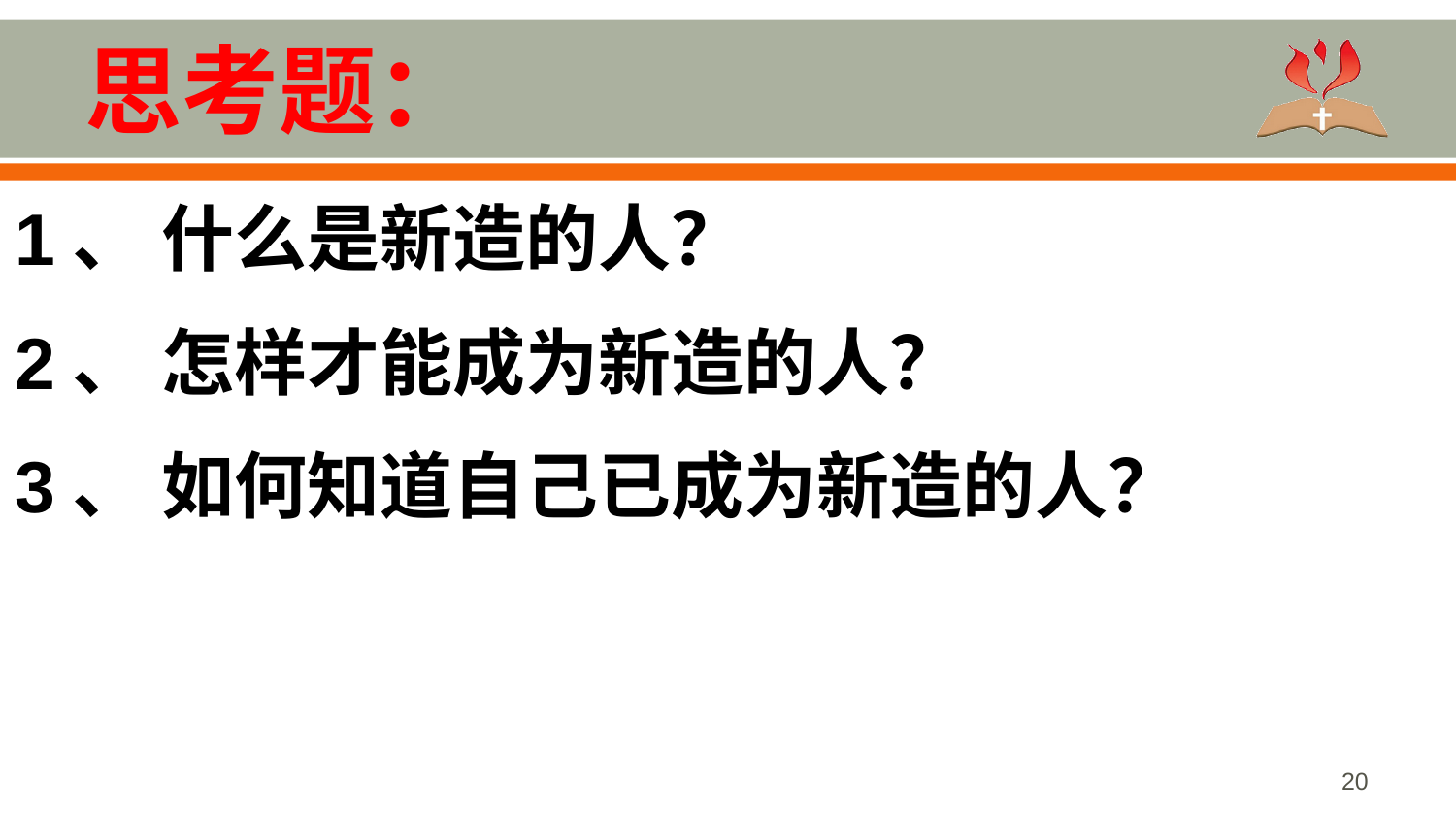

# 思考题：
1、 什么是新造的人？
2、 怎样才能成为新造的人？
3、 如何知道自己已成为新造的人？

20